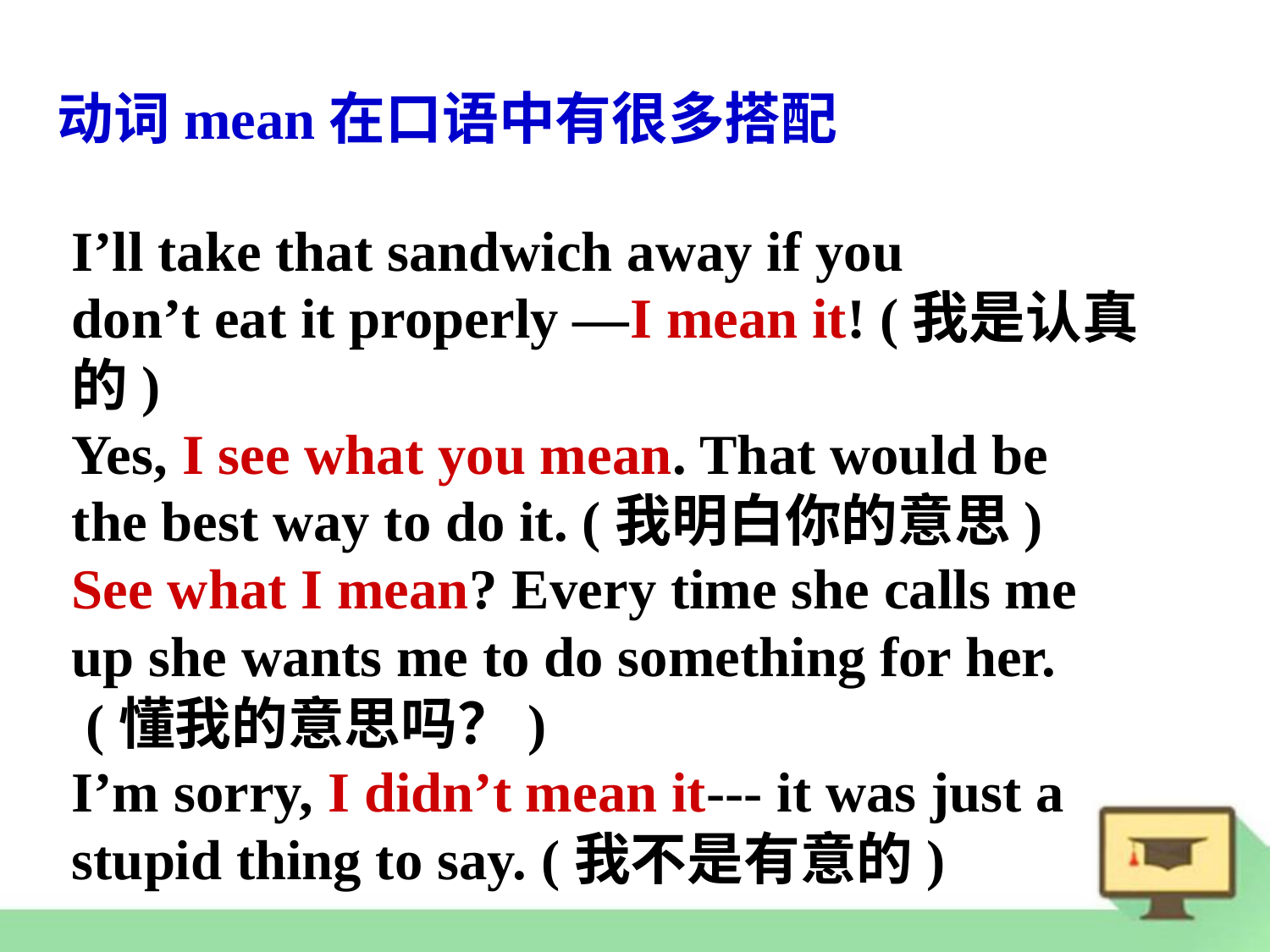

动词mean在口语中有很多搭配
I’ll take that sandwich away if you
don’t eat it properly —I mean it! (我是认真的)
Yes, I see what you mean. That would be
the best way to do it. (我明白你的意思)
See what I mean? Every time she calls me
up she wants me to do something for her.
 (懂我的意思吗？)
I’m sorry, I didn’t mean it--- it was just a
stupid thing to say. (我不是有意的)